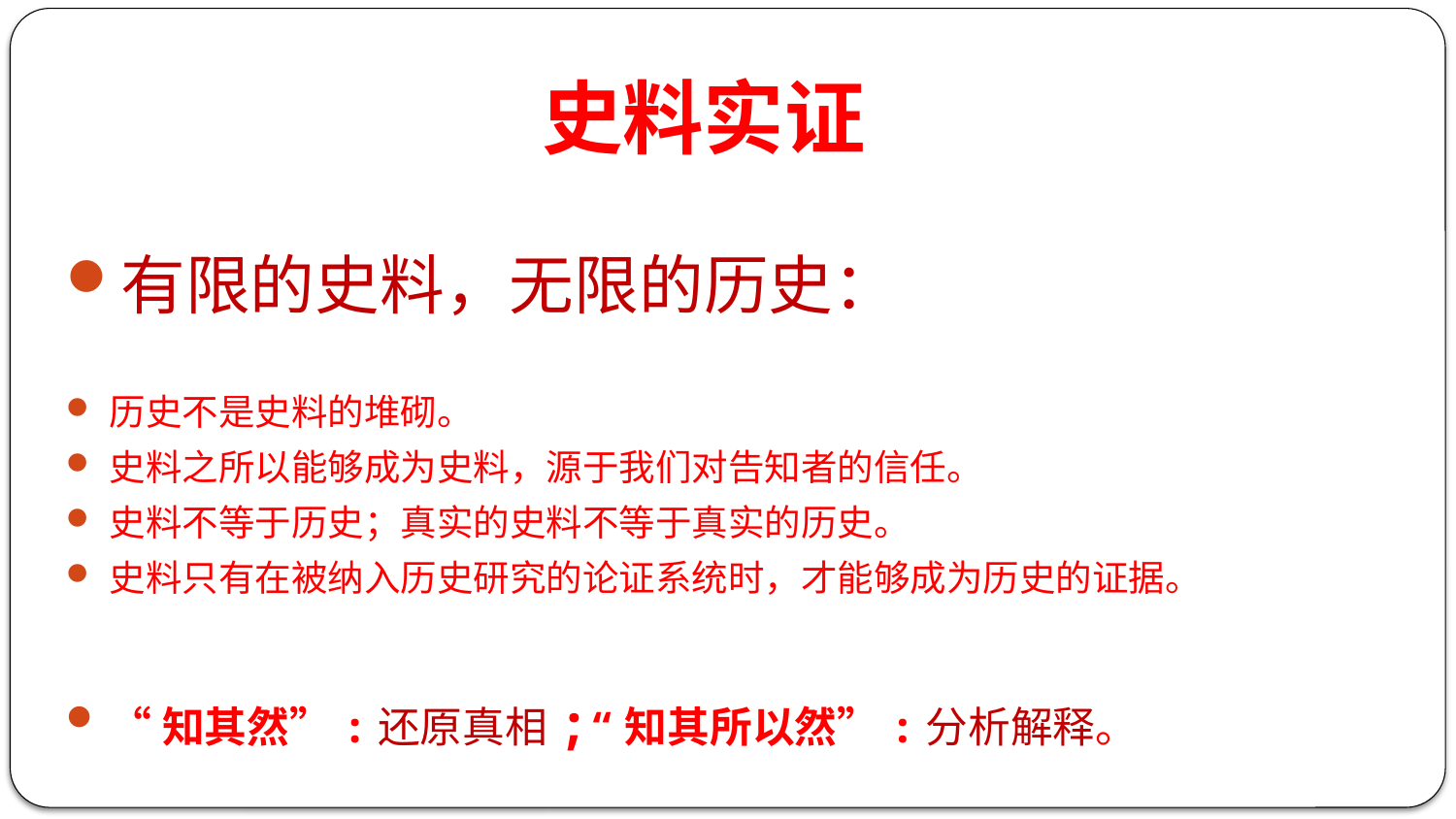

# 史料实证
有限的史料，无限的历史：

历史不是史料的堆砌。
史料之所以能够成为史料，源于我们对告知者的信任。
史料不等于历史；真实的史料不等于真实的历史。
史料只有在被纳入历史研究的论证系统时，才能够成为历史的证据。

“知其然”:还原真相;“知其所以然”:分析解释。